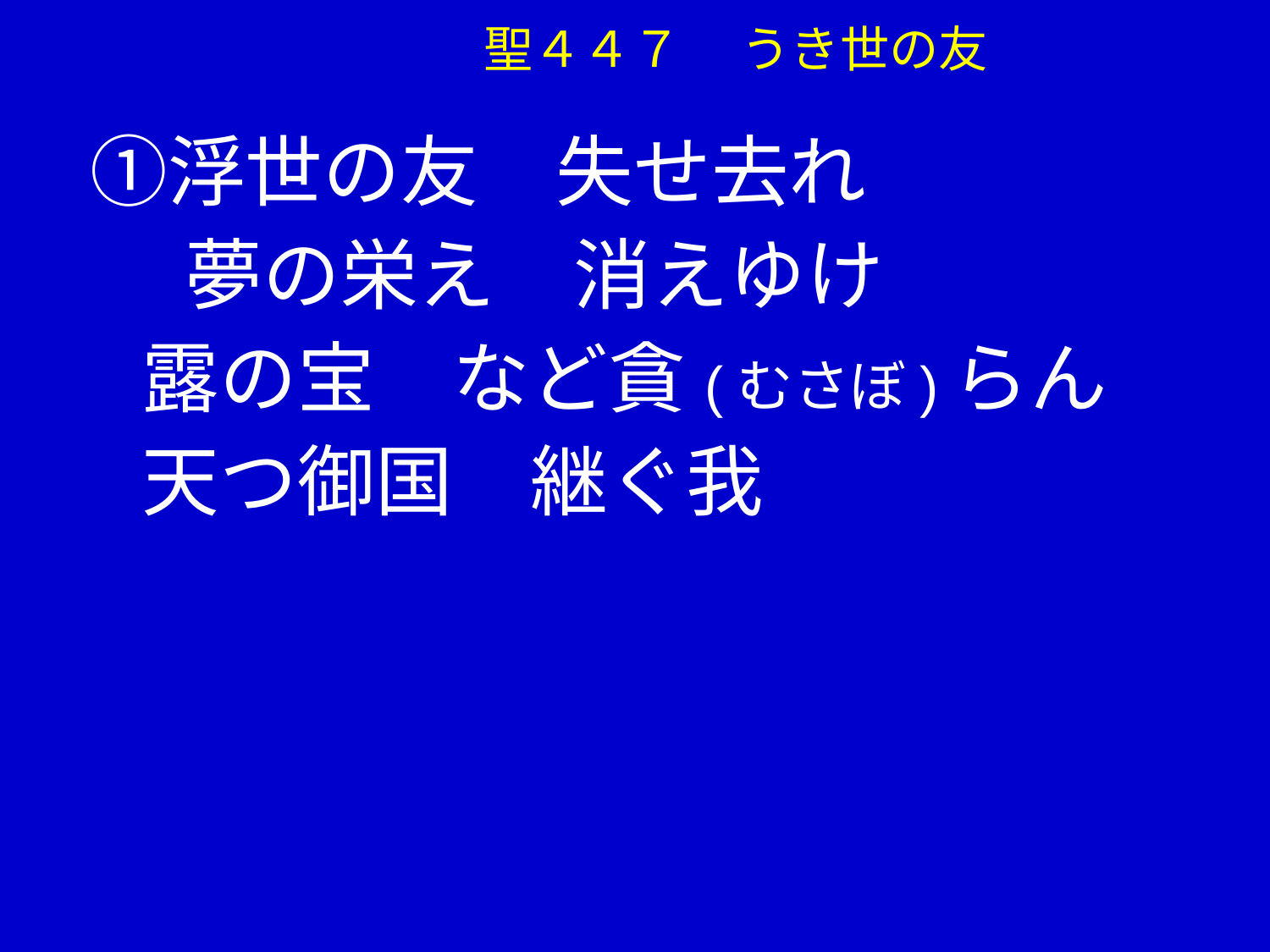

聖４４７ 　うき世の友
　①浮世の友　失せ去れ
　　 夢の栄え　消えゆけ
　   露の宝　など貪(むさぼ)らん
　   天つ御国　継ぐ我